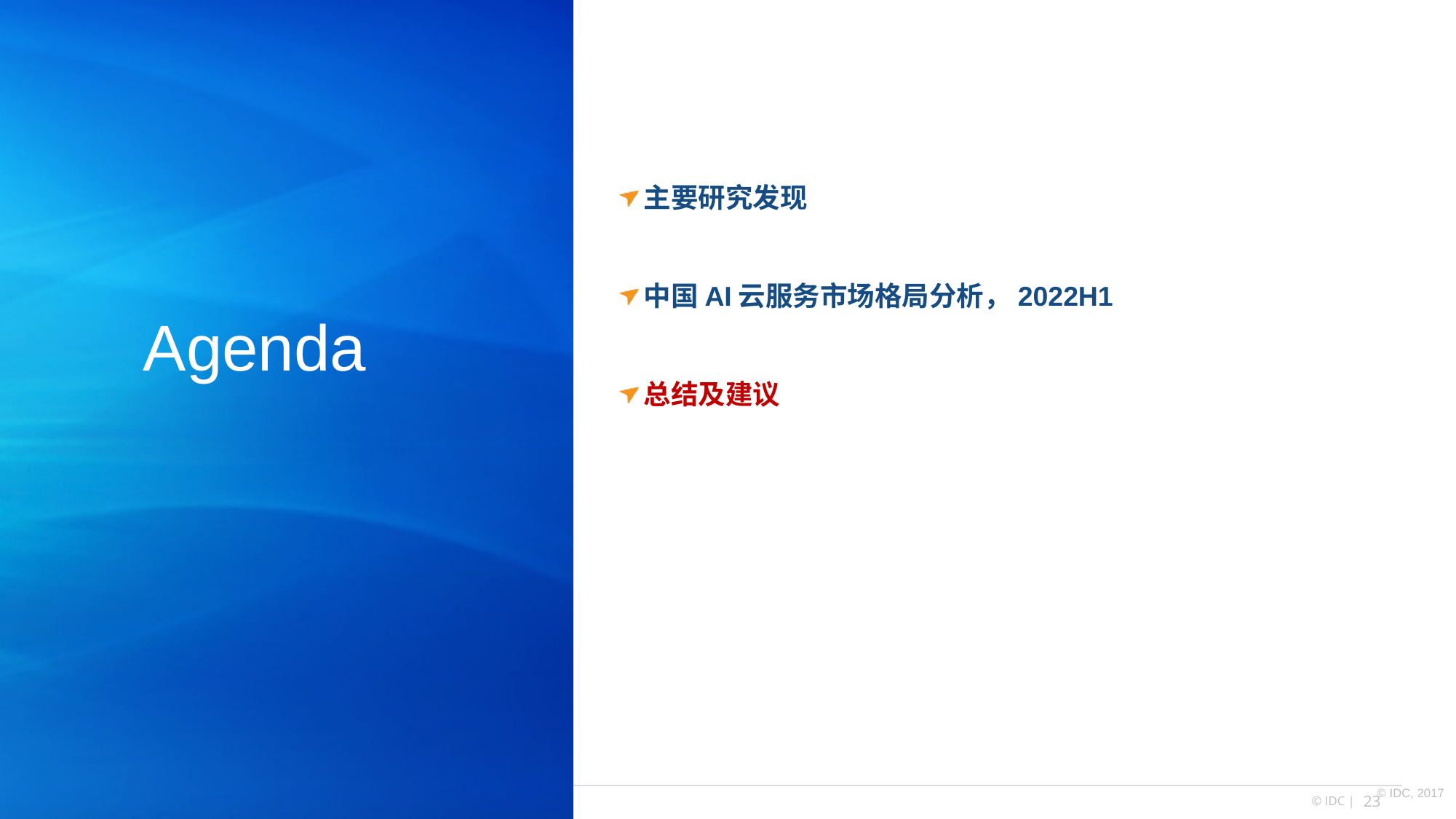

23
主要研究发现

中国AI云服务市场格局分析，2022H1

总结及建议

# Agenda
© IDC, 2017